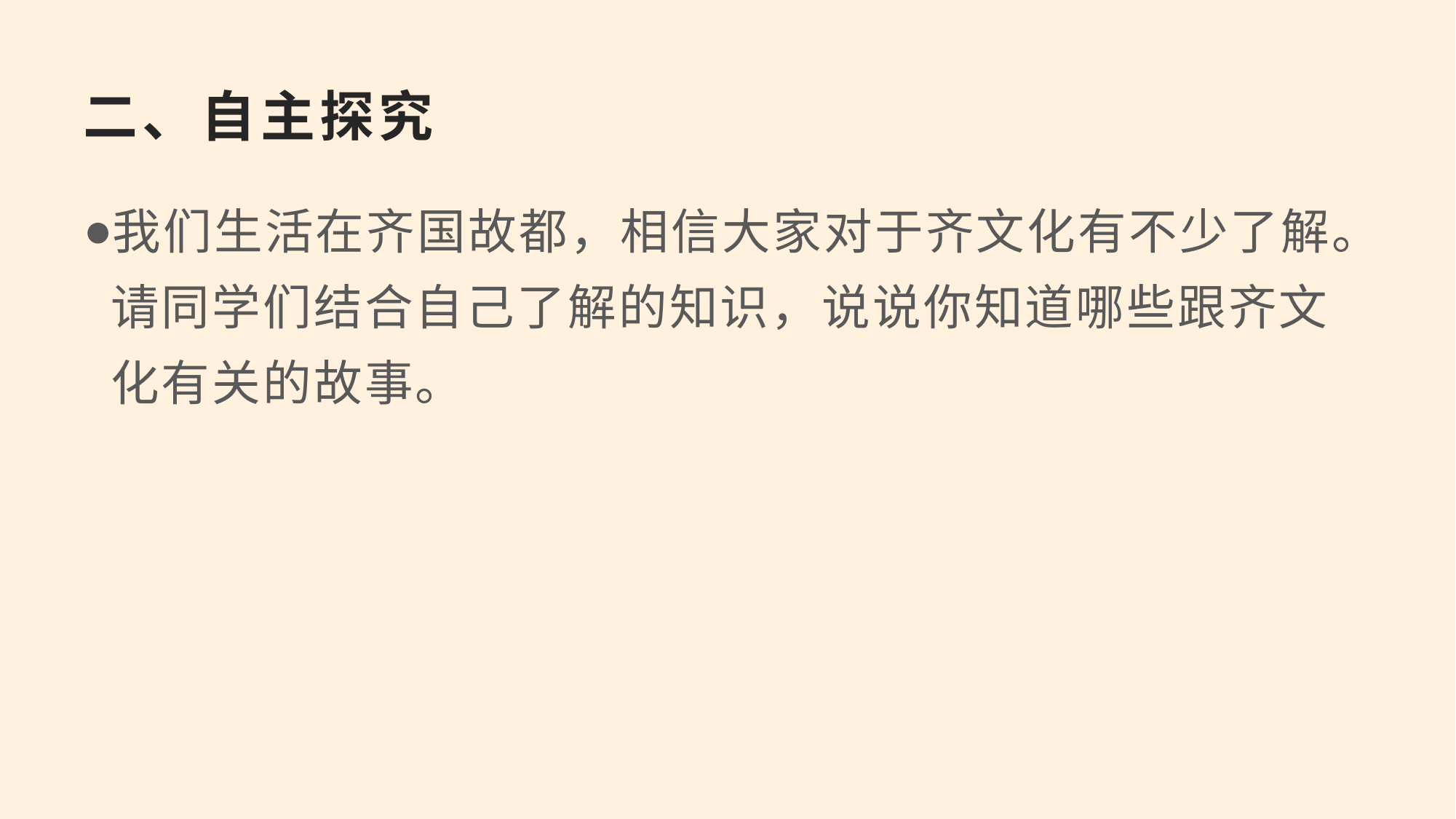

# 二、自主探究
我们生活在齐国故都，相信大家对于齐文化有不少了解。请同学们结合自己了解的知识，说说你知道哪些跟齐文化有关的故事。